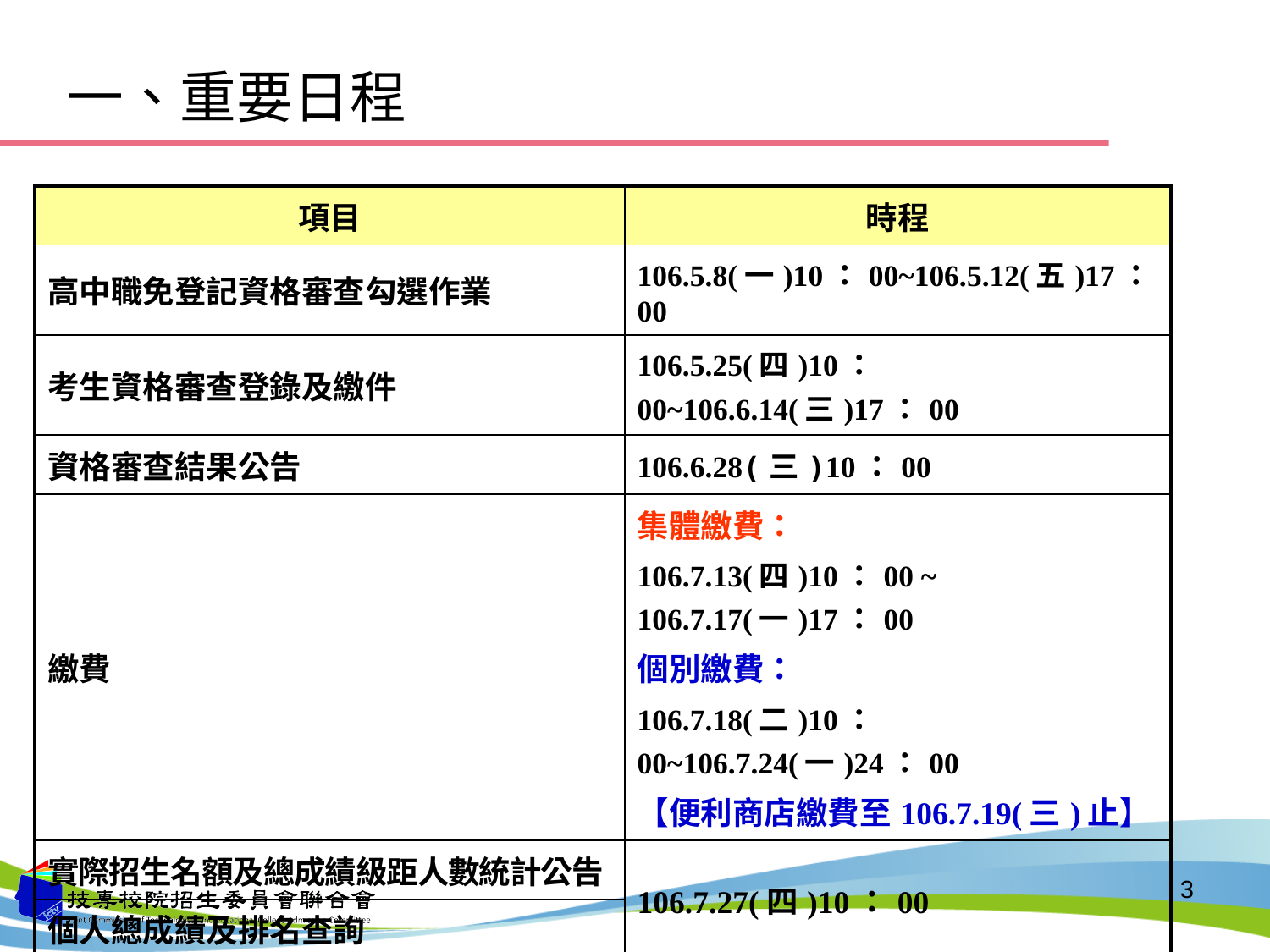

一、重要日程
| 項目 | 時程 |
| --- | --- |
| 高中職免登記資格審查勾選作業 | 106.5.8(一)10：00~106.5.12(五)17：00 |
| 考生資格審查登錄及繳件 | 106.5.25(四)10：00~106.6.14(三)17：00 |
| 資格審查結果公告 | 106.6.28(三)10：00 |
| 繳費 | 集體繳費： 106.7.13(四)10：00 ~ 106.7.17(一)17：00 個別繳費： 106.7.18(二)10：00~106.7.24(一)24：00 【便利商店繳費至106.7.19(三)止】 |
| 實際招生名額及總成績級距人數統計公告 | 106.7.27(四)10：00 |
| 個人總成績及排名查詢 |  |
| 網路選填登記志願 | 106.7.27(四)10：00~106.8.1(二)17：00 |
| 錄取公告及分發結果查詢 | 106.8.7(一)10：00 |
3